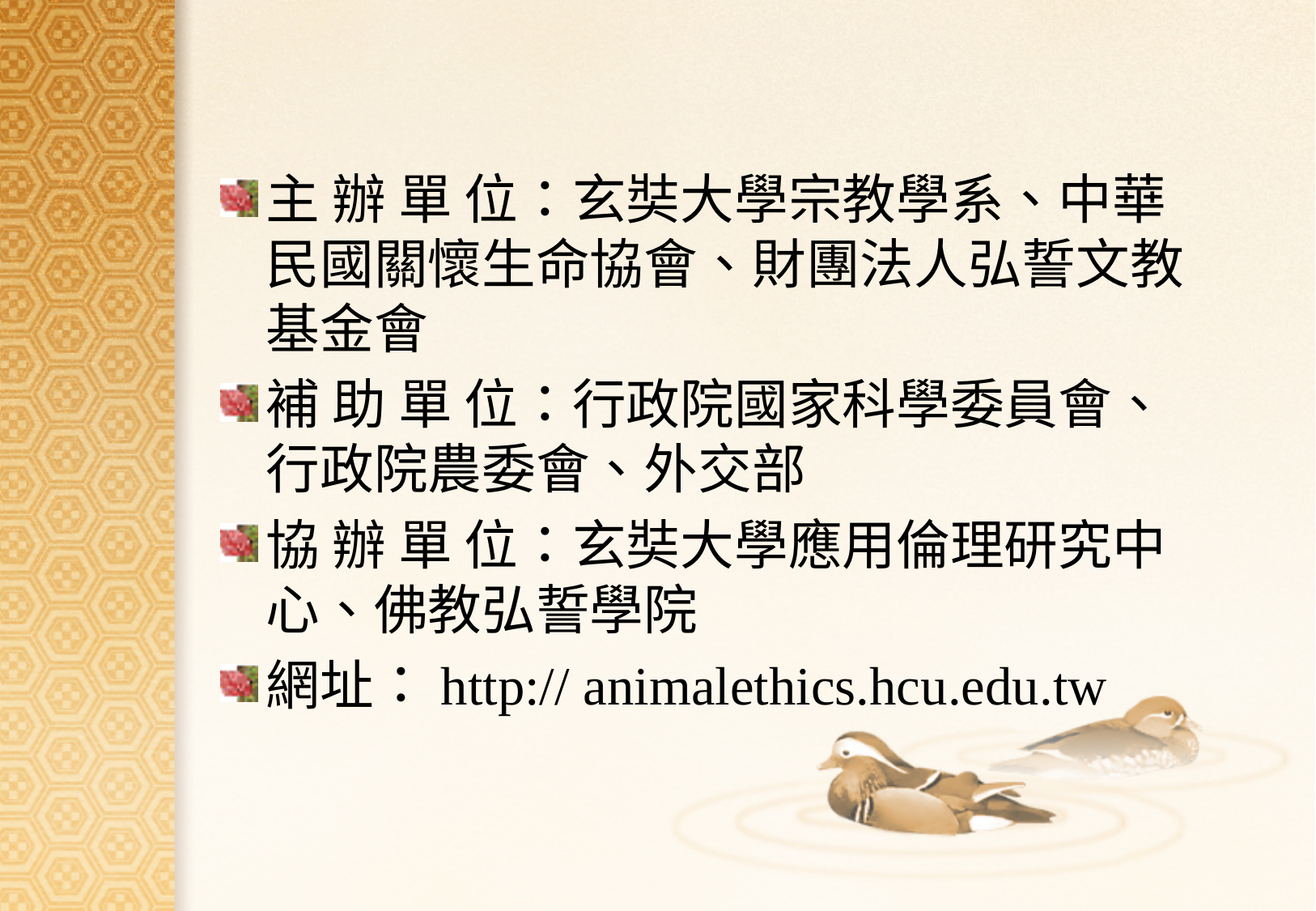

#
主 辦 單 位：玄奘大學宗教學系、中華民國關懷生命協會、財團法人弘誓文教基金會
補 助 單 位：行政院國家科學委員會、行政院農委會、外交部
協 辦 單 位：玄奘大學應用倫理研究中心、佛教弘誓學院
網址：http:// animalethics.hcu.edu.tw